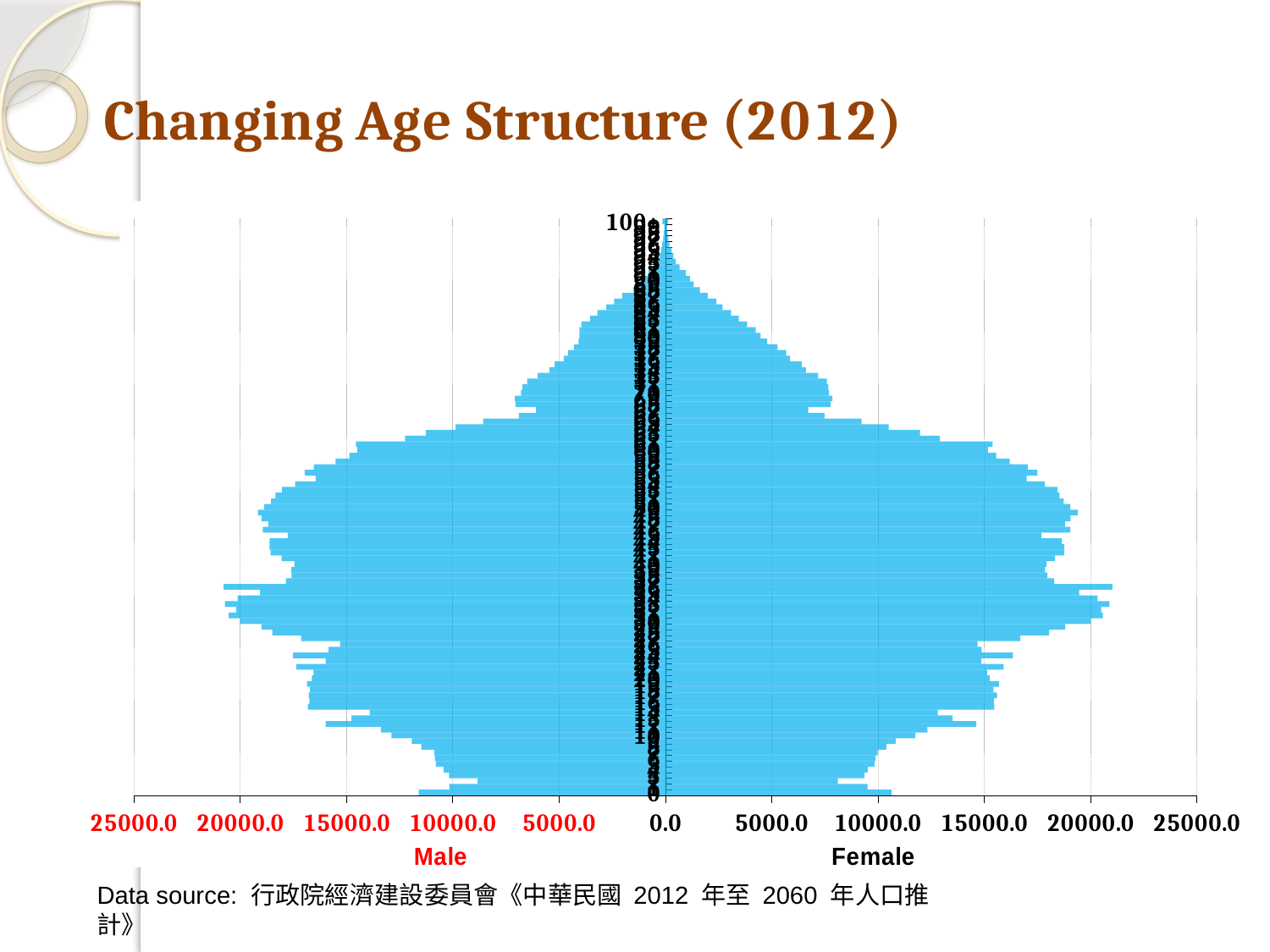

# Changing Age Structure (2012)

### Chart

| Category | 2012 |  |
|---|---|---|
| 0 | -11596.4 | 10647.1 |
| 1 | -10160.2 | 9515.099999999999 |
| 2 | -8833.1 | 8117.400000000001 |
| 3 | -10171.5 | 9371.2 |
| 4 | -10422.6 | 9524.0 |
| 5 | -10788.599999999999 | 9851.099999999999 |
| 6 | -10836.3 | 9890.8 |
| 7 | -10870.8 | 9986.9 |
| 8 | -11479.0 | 10391.4 |
| 9 | -11928.3 | 10837.9 |
| 10 | -12883.000000000002 | 11759.5 |
| 11 | -13381.899999999998 | 12329.5 |
| 12 | -15975.6 | 14630.8 |
| 13 | -14766.900000000001 | 13506.899999999998 |
| 14 | -13907.300000000001 | 12815.9 |
| 15 | -16818.8 | 15478.2 |
| 16 | -16751.2 | 15449.7 |
| 17 | -16772.8 | 15597.800000000001 |
| 18 | -16711.5 | 15439.599999999999 |
| 19 | -16855.8 | 15689.699999999999 |
| 20 | -16623.6 | 15266.0 |
| 21 | -16542.4 | 15134.6 |
| 22 | -17366.3 | 15912.3 |
| 23 | -15979.300000000001 | 14854.099999999999 |
| 24 | -17517.1 | 16349.0 |
| 25 | -15839.699999999999 | 14873.400000000001 |
| 26 | -15303.0 | 14689.8 |
| 27 | -17135.5 | 16695.2 |
| 28 | -18487.100000000002 | 18054.2 |
| 29 | -18994.7 | 18807.7 |
| 30 | -19999.100000000002 | 19999.7 |
| 31 | -20537.6 | 20583.0 |
| 32 | -20190.199999999997 | 20499.0 |
| 33 | -20715.100000000002 | 20889.8 |
| 34 | -20123.4 | 20333.0 |
| 35 | -19065.5 | 19467.9 |
| 36 | -20774.199999999997 | 21032.4 |
| 37 | -17852.1 | 18286.2 |
| 38 | -17578.3 | 17977.600000000002 |
| 39 | -17588.399999999998 | 17861.0 |
| 40 | -17453.2 | 17930.4 |
| 41 | -18050.8 | 18332.7 |
| 42 | -18563.3 | 18759.100000000002 |
| 43 | -18615.8 | 18770.8 |
| 44 | -18612.0 | 18652.4 |
| 45 | -17760.6 | 17695.1 |
| 46 | -18938.399999999998 | 19046.600000000002 |
| 47 | -18675.899999999998 | 18798.4 |
| 48 | -18994.2 | 19058.1 |
| 49 | -19167.2 | 19401.0 |
| 50 | -18869.9 | 19045.2 |
| 51 | -18548.6 | 18740.3 |
| 52 | -18336.1 | 18538.3 |
| 53 | -18041.0 | 18436.1 |
| 54 | -17408.2 | 17854.2 |
| 55 | -16452.4 | 16995.0 |
| 56 | -16964.8 | 17509.5 |
| 57 | -16541.5 | 17050.899999999998 |
| 58 | -15510.900000000001 | 16200.999999999998 |
| 59 | -14868.9 | 15560.900000000001 |
| 60 | -14498.8 | 15175.4 |
| 61 | -14556.4 | 15393.6 |
| 62 | -12244.4 | 12912.2 |
| 63 | -11265.300000000001 | 11977.0 |
| 64 | -9864.7 | 10501.4 |
| 65 | -8572.3 | 9231.4 |
| 66 | -6885.2 | 7489.2 |
| 67 | -6086.099999999999 | 6719.7 |
| 68 | -7052.1 | 7768.7 |
| 69 | -7076.2 | 7854.2 |
| 70 | -6790.099999999999 | 7692.700000000001 |
| 71 | -6728.1 | 7668.8 |
| 72 | -6504.3 | 7596.5 |
| 73 | -6008.0 | 7187.0 |
| 74 | -5458.2 | 6609.099999999999 |
| 75 | -5205.9 | 6409.4 |
| 76 | -4781.0 | 5870.7 |
| 77 | -4577.5 | 5685.099999999999 |
| 78 | -4304.099999999999 | 5279.8 |
| 79 | -4084.3 | 4791.7 |
| 80 | -4040.0 | 4477.7 |
| 81 | -4040.8 | 4247.3 |
| 82 | -3954.7 | 3847.2000000000003 |
| 83 | -3547.7 | 3458.8 |
| 84 | -3200.2000000000003 | 3087.9 |
| 85 | -2779.6 | 2685.7 |
| 86 | -2412.2 | 2403.5 |
| 87 | -2030.6999999999998 | 1990.2 |
| 88 | -1517.8 | 1624.7 |
| 89 | -1188.0 | 1337.6 |
| 90 | -998.7 | 1153.5 |
| 91 | -801.2 | 951.5 |
| 92 | -552.3 | 670.0999999999999 |
| 93 | -394.0 | 493.9 |
| 94 | -281.09999999999997 | 378.79999999999995 |
| 95 | -210.4 | 287.0 |
| 96 | -147.5 | 186.20000000000002 |
| 97 | -100.89999999999999 | 138.9 |
| 98 | -82.19999999999999 | 99.7 |
| 99 | -53.2 | 69.3 |
| 100+ | -139.9 | 131.8 |
Data source: 行政院經濟建設委員會《中華民國 2012 年至 2060 年人口推計》